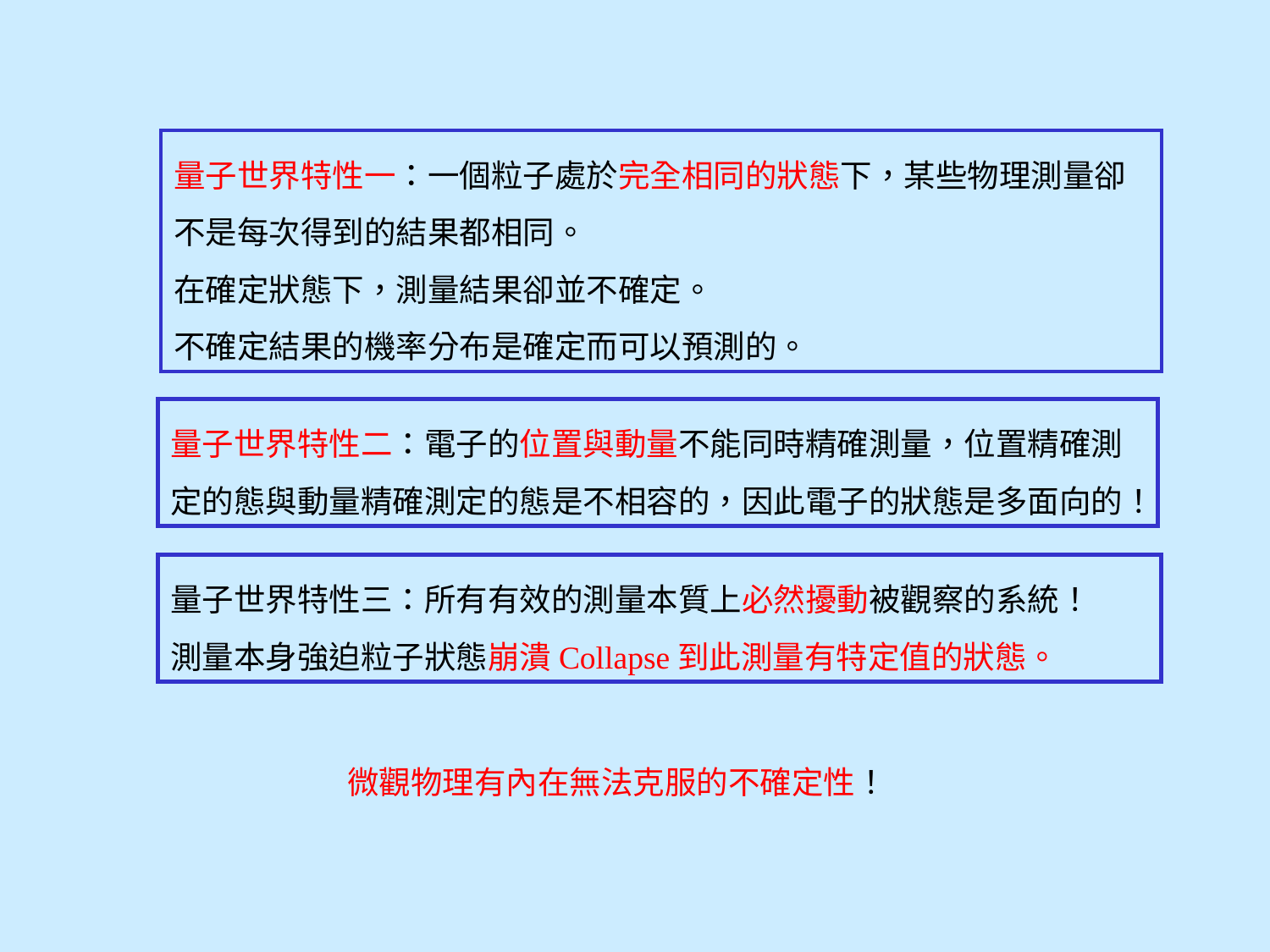

量子世界特性一：一個粒子處於完全相同的狀態下，某些物理測量卻不是每次得到的結果都相同。
在確定狀態下，測量結果卻並不確定。
不確定結果的機率分布是確定而可以預測的。
量子世界特性二：電子的位置與動量不能同時精確測量，位置精確測定的態與動量精確測定的態是不相容的，因此電子的狀態是多面向的！
量子世界特性三：所有有效的測量本質上必然擾動被觀察的系統！
測量本身強迫粒子狀態崩潰Collapse到此測量有特定值的狀態。
微觀物理有內在無法克服的不確定性！